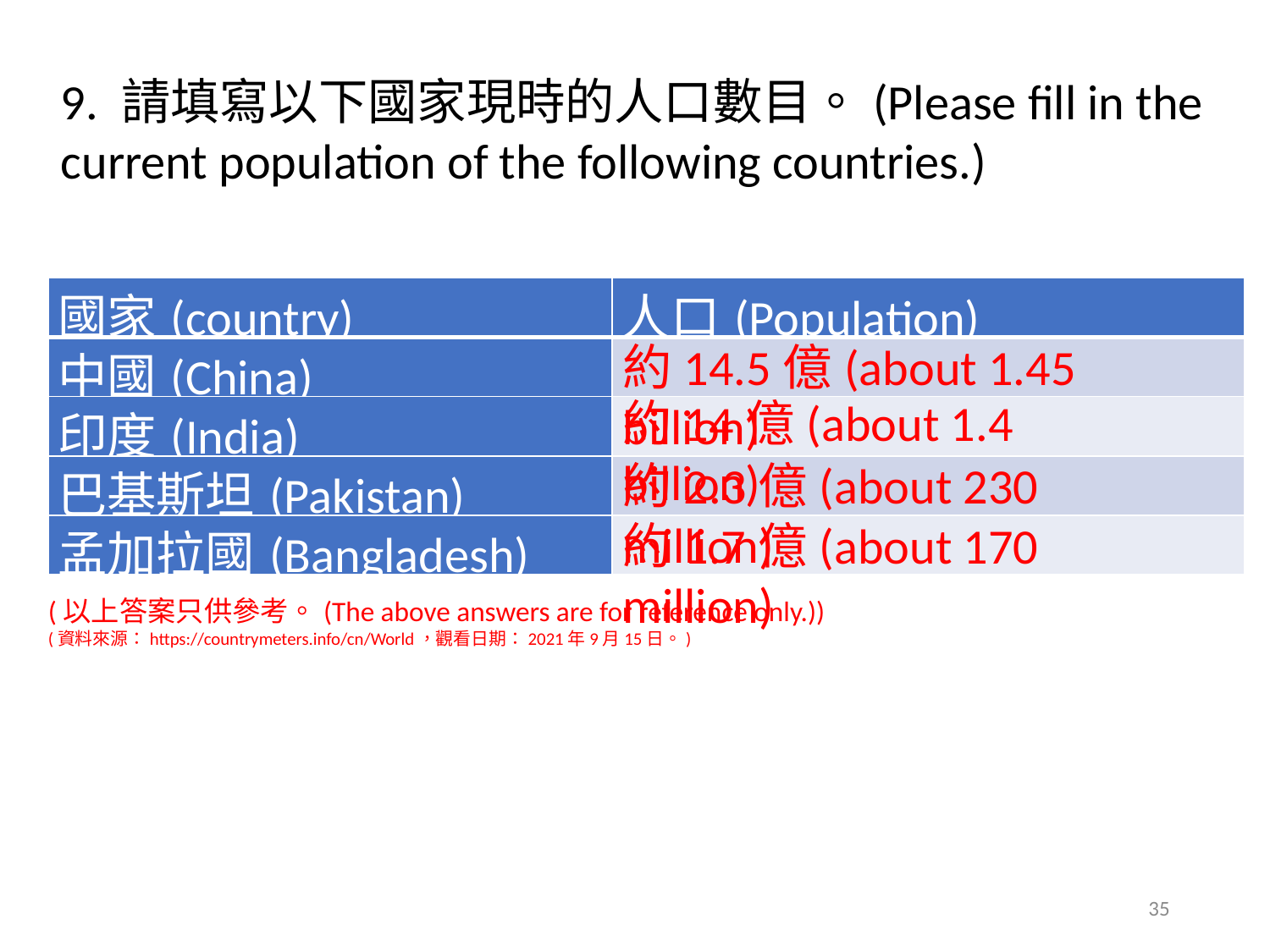

9. 請填寫以下國家現時的人口數目。(Please fill in the current population of the following countries.)
| 國家(country) | 人口(Population) |
| --- | --- |
| 中國(China) |  |
| 印度(India) |  |
| 巴基斯坦(Pakistan) |  |
| 孟加拉國(Bangladesh) |  |
約14.5億(about 1.45 billion)

約14億(about 1.4 billion)

約2.3億(about 230 million)

約1.7億(about 170 million)

(以上答案只供參考。(The above answers are for reference only.))
(資料來源：https://countrymeters.info/cn/World，觀看日期：2021年9月15日。)

35